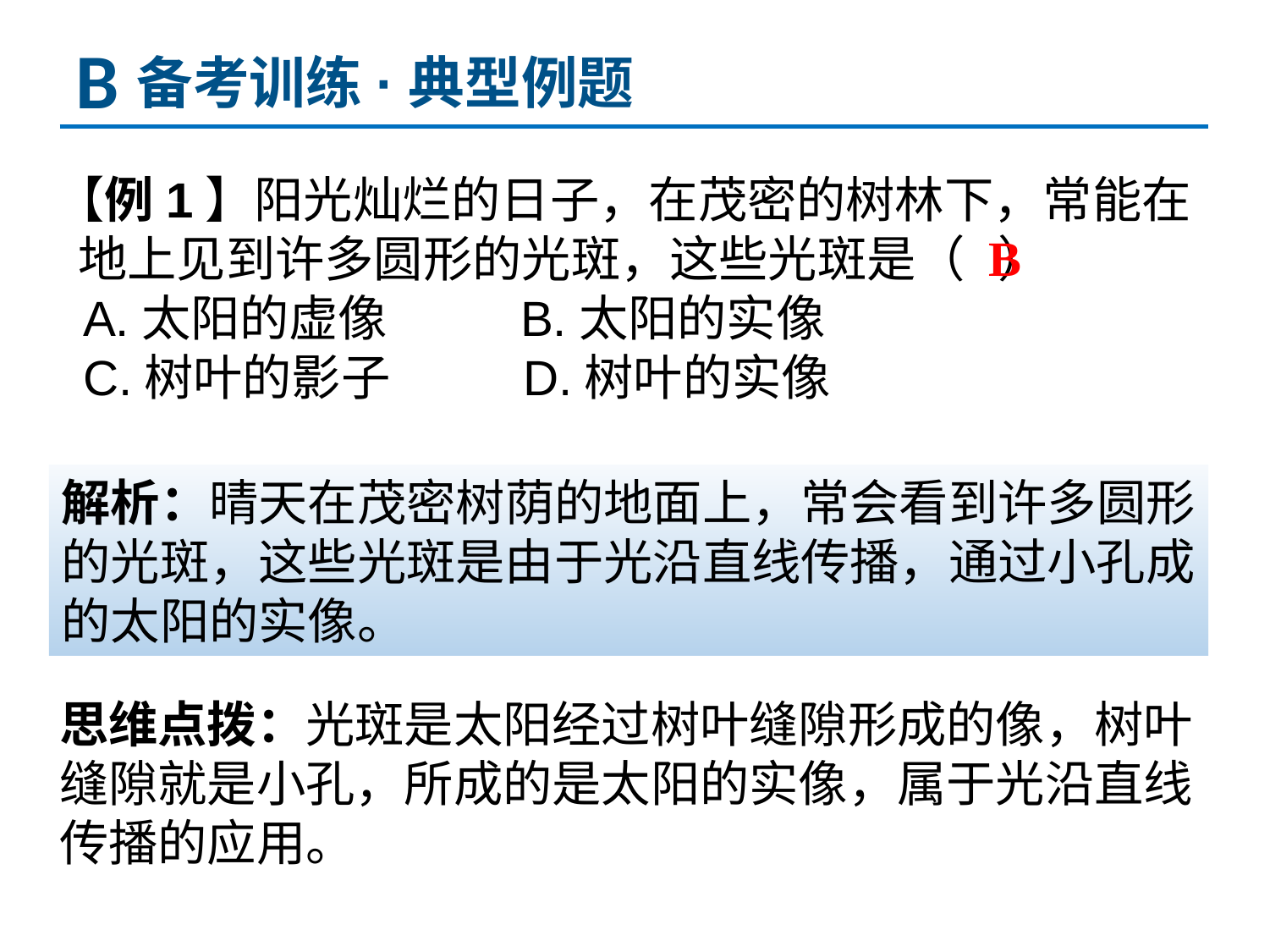

B
备考训练·典型例题
【例1】阳光灿烂的日子，在茂密的树林下，常能在
 地上见到许多圆形的光斑，这些光斑是（   ）
  A.太阳的虚像           B.太阳的实像
  C.树叶的影子           D.树叶的实像
B
解析：晴天在茂密树荫的地面上，常会看到许多圆形的光斑，这些光斑是由于光沿直线传播，通过小孔成的太阳的实像。
思维点拨：光斑是太阳经过树叶缝隙形成的像，树叶缝隙就是小孔，所成的是太阳的实像，属于光沿直线传播的应用。